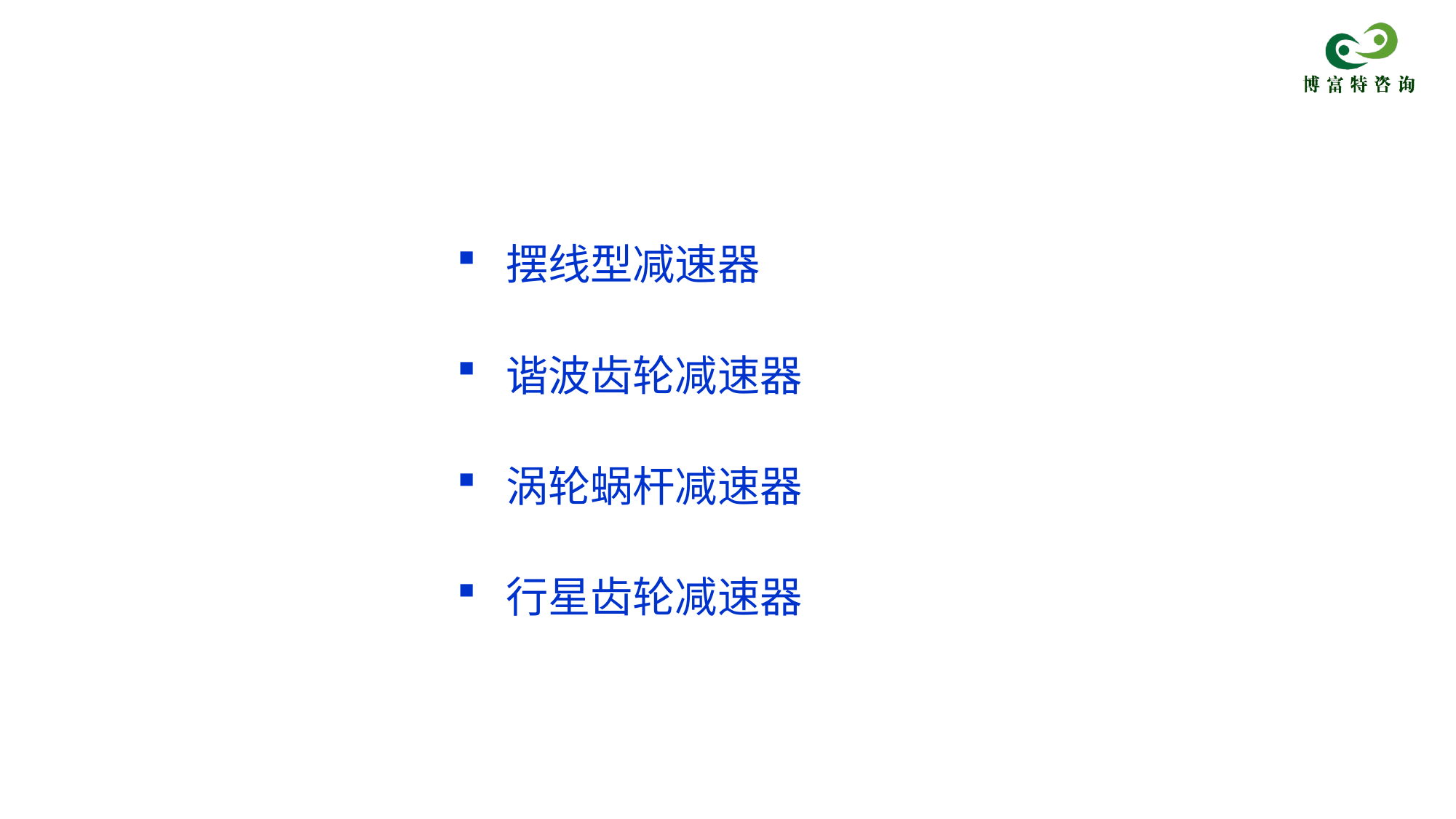

常用减速器分类
  摆线型减速器

  谐波齿轮减速器

  涡轮蜗杆减速器

  行星齿轮减速器